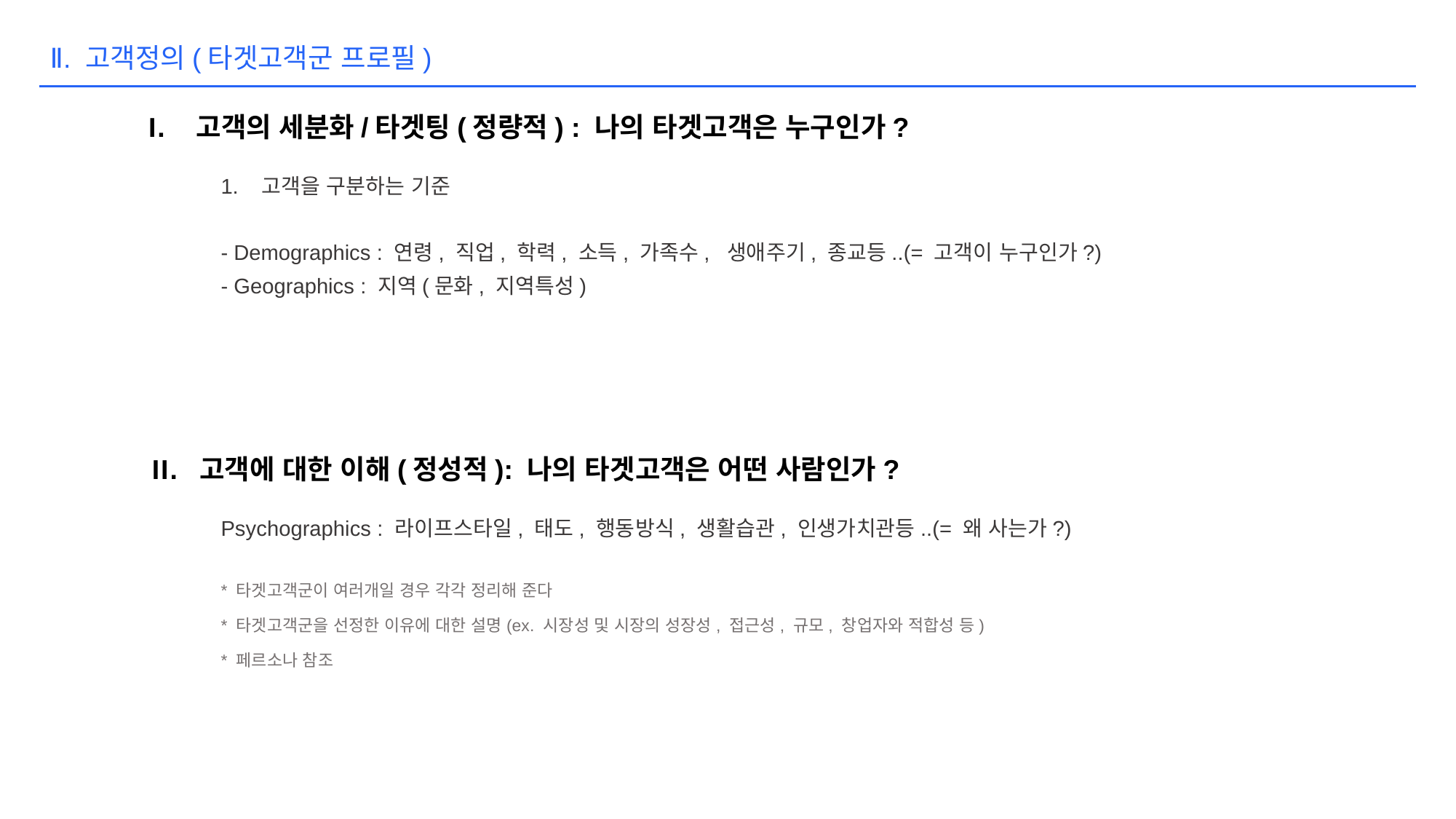

Ⅱ. 고객정의(타겟고객군 프로필)
고객의 세분화/타겟팅(정량적) : 나의 타겟고객은 누구인가?
고객을 구분하는 기준

- Demographics : 연령, 직업, 학력, 소득, 가족수,  생애주기, 종교등..(= 고객이 누구인가?)
- Geographics : 지역(문화, 지역특성)
고객에 대한 이해(정성적): 나의 타겟고객은 어떤 사람인가?
Psychographics : 라이프스타일, 태도, 행동방식, 생활습관, 인생가치관등..(= 왜 사는가?)
* 타겟고객군이 여러개일 경우 각각 정리해 준다
* 타겟고객군을 선정한 이유에 대한 설명(ex. 시장성 및 시장의 성장성, 접근성, 규모, 창업자와 적합성 등)
* 페르소나 참조